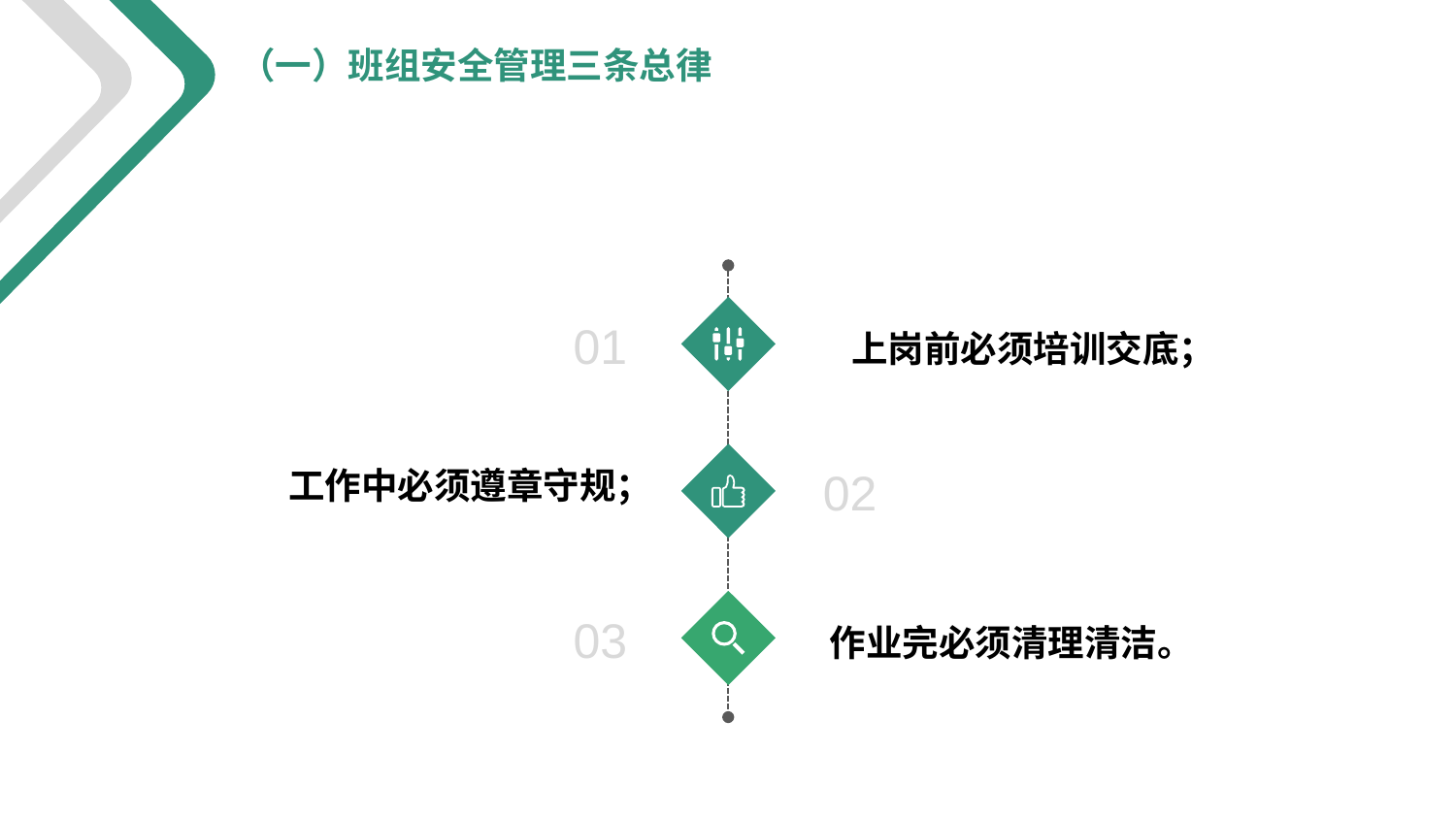

（一）班组安全管理三条总律

上岗前必须培训交底；
01

工作中必须遵章守规；
02

作业完必须清理清洁。
03